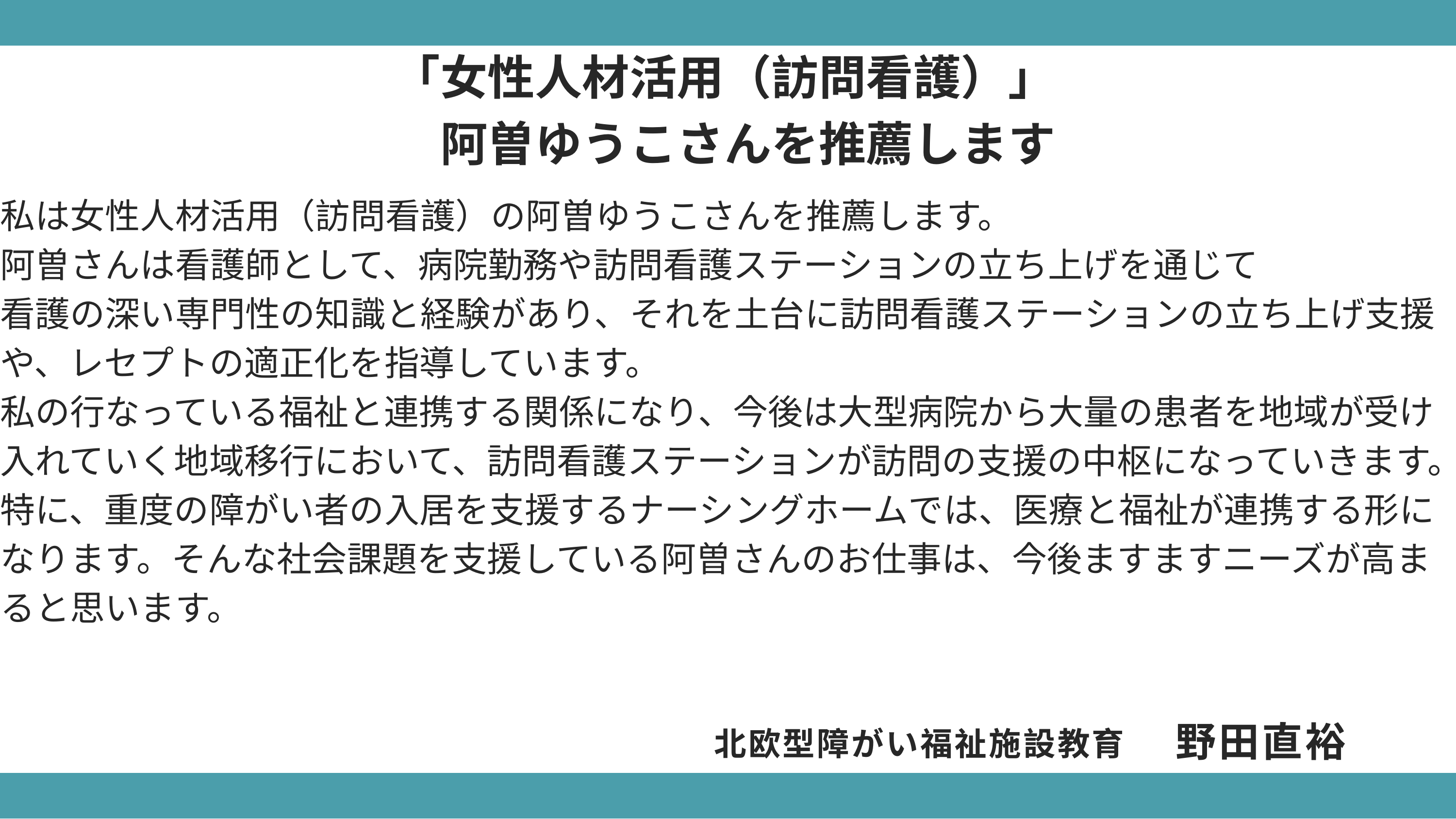

「女性人材活用（訪問看護）」
　阿曽ゆうこさんを推薦します

私は女性人材活用（訪問看護）の阿曽ゆうこさんを推薦します。
阿曽さんは看護師として、病院勤務や訪問看護ステーションの立ち上げを通じて
看護の深い専門性の知識と経験があり、それを土台に訪問看護ステーションの立ち上げ支援や、レセプトの適正化を指導しています。
私の行なっている福祉と連携する関係になり、今後は大型病院から大量の患者を地域が受け入れていく地域移行において、訪問看護ステーションが訪問の支援の中枢になっていきます。特に、重度の障がい者の入居を支援するナーシングホームでは、医療と福祉が連携する形になります。そんな社会課題を支援している阿曽さんのお仕事は、今後ますますニーズが高まると思います。
野田直裕

北欧型障がい福祉施設教育